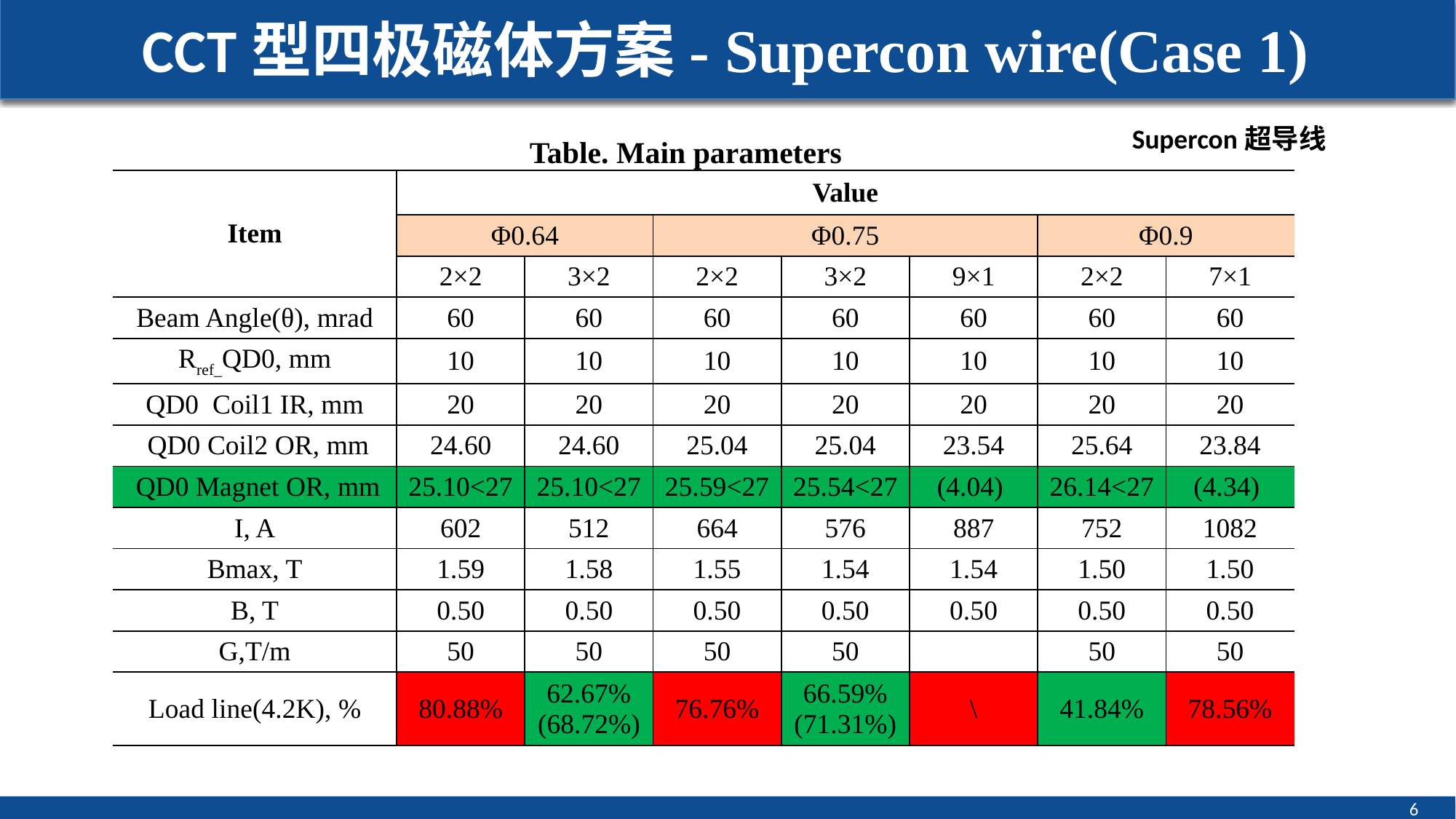

# CCT型四极磁体方案- Supercon wire(Case 1)
Table. Main parameters
Supercon超导线
| Item | Value |  |  |  |  |  |  |
| --- | --- | --- | --- | --- | --- | --- | --- |
|  | Φ0.64 |  | Φ0.75 |  |  | Φ0.9 |  |
|  | 2×2 | 3×2 | 2×2 | 3×2 | 9×1 | 2×2 | 7×1 |
| Beam Angle(θ), mrad | 60 | 60 | 60 | 60 | 60 | 60 | 60 |
| Rref\_QD0, mm | 10 | 10 | 10 | 10 | 10 | 10 | 10 |
| QD0 Coil1 IR, mm | 20 | 20 | 20 | 20 | 20 | 20 | 20 |
| QD0 Coil2 OR, mm | 24.60 | 24.60 | 25.04 | 25.04 | 23.54 | 25.64 | 23.84 |
| QD0 Magnet OR, mm | 25.10<27 | 25.10<27 | 25.59<27 | 25.54<27 | (4.04) | 26.14<27 | (4.34) |
| I, A | 602 | 512 | 664 | 576 | 887 | 752 | 1082 |
| Bmax, T | 1.59 | 1.58 | 1.55 | 1.54 | 1.54 | 1.50 | 1.50 |
| B, T | 0.50 | 0.50 | 0.50 | 0.50 | 0.50 | 0.50 | 0.50 |
| G,T/m | 50 | 50 | 50 | 50 |  | 50 | 50 |
| Load line(4.2K), % | 80.88% | 62.67% (68.72%) | 76.76% | 66.59% (71.31%) | \ | 41.84% | 78.56% |